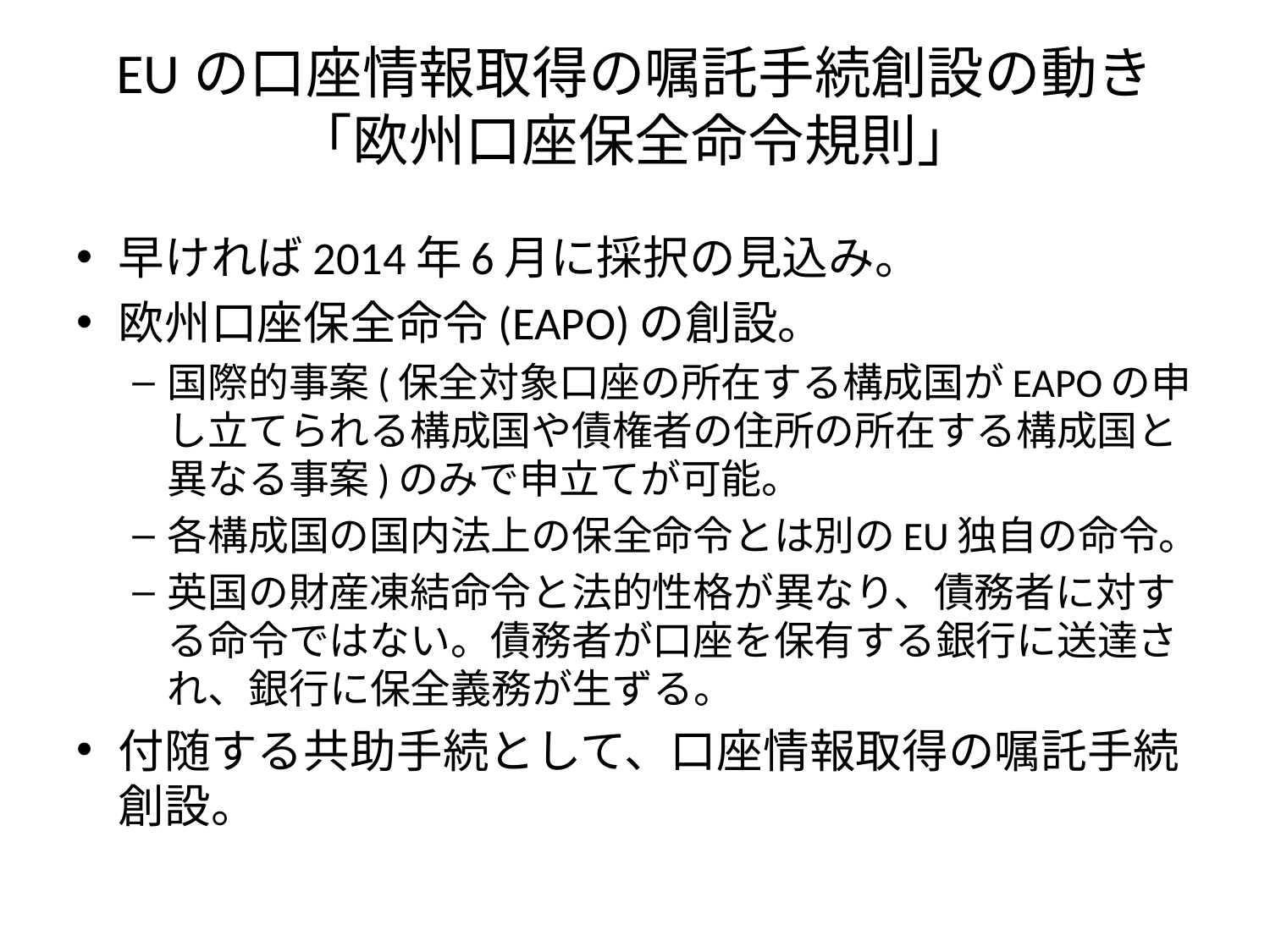

# EUの口座情報取得の嘱託手続創設の動き 「欧州口座保全命令規則」
早ければ2014年6月に採択の見込み。
欧州口座保全命令(EAPO)の創設。
国際的事案(保全対象口座の所在する構成国がEAPOの申し立てられる構成国や債権者の住所の所在する構成国と異なる事案)のみで申立てが可能。
各構成国の国内法上の保全命令とは別のEU独自の命令。
英国の財産凍結命令と法的性格が異なり、債務者に対する命令ではない。債務者が口座を保有する銀行に送達され、銀行に保全義務が生ずる。
付随する共助手続として、口座情報取得の嘱託手続創設。